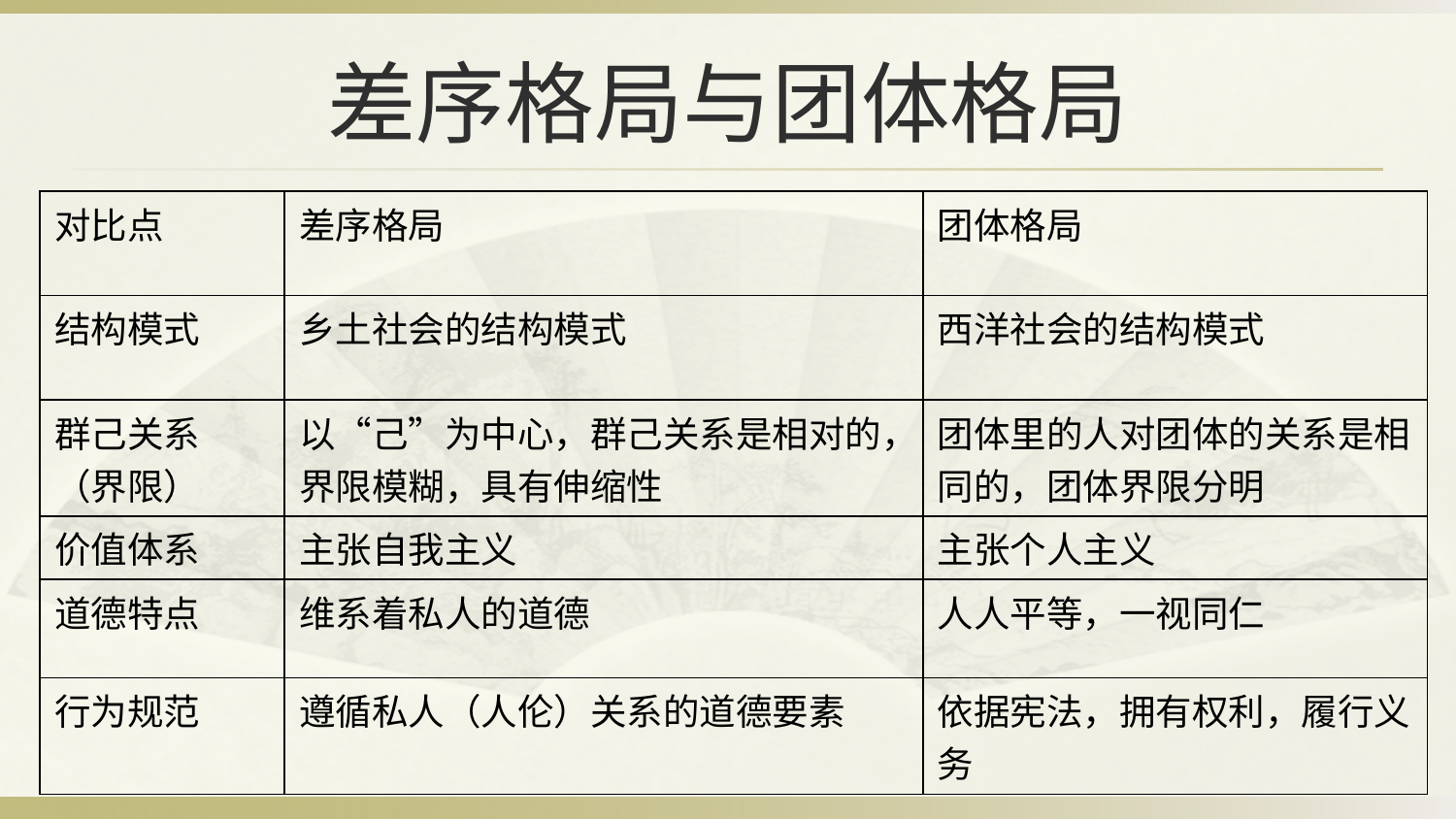

# 差序格局与团体格局
| 对比点 | 差序格局 | 团体格局 |
| --- | --- | --- |
| 结构模式 | 乡土社会的结构模式 | 西洋社会的结构模式 |
| 群己关系（界限） | 以“己”为中心，群己关系是相对的，界限模糊，具有伸缩性 | 团体里的人对团体的关系是相同的，团体界限分明 |
| 价值体系 | 主张自我主义 | 主张个人主义 |
| 道德特点 | 维系着私人的道德 | 人人平等，一视同仁 |
| 行为规范 | 遵循私人（人伦）关系的道德要素 | 依据宪法，拥有权利，履行义务 |